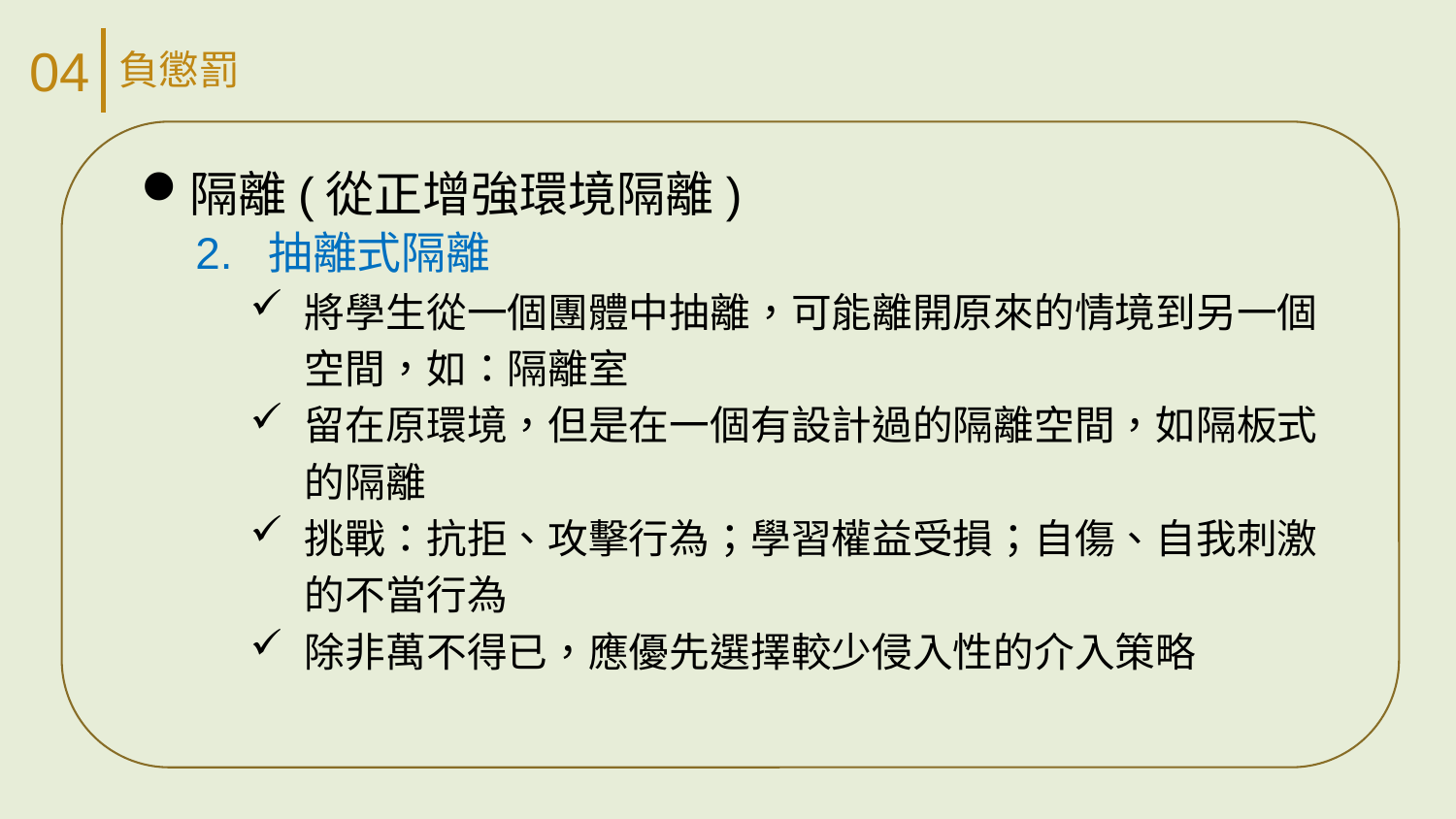

04
負懲罰

隔離(從正增強環境隔離)
抽離式隔離
將學生從一個團體中抽離，可能離開原來的情境到另一個空間，如：隔離室
留在原環境，但是在一個有設計過的隔離空間，如隔板式的隔離
挑戰：抗拒、攻擊行為；學習權益受損；自傷、自我刺激的不當行為
除非萬不得已，應優先選擇較少侵入性的介入策略